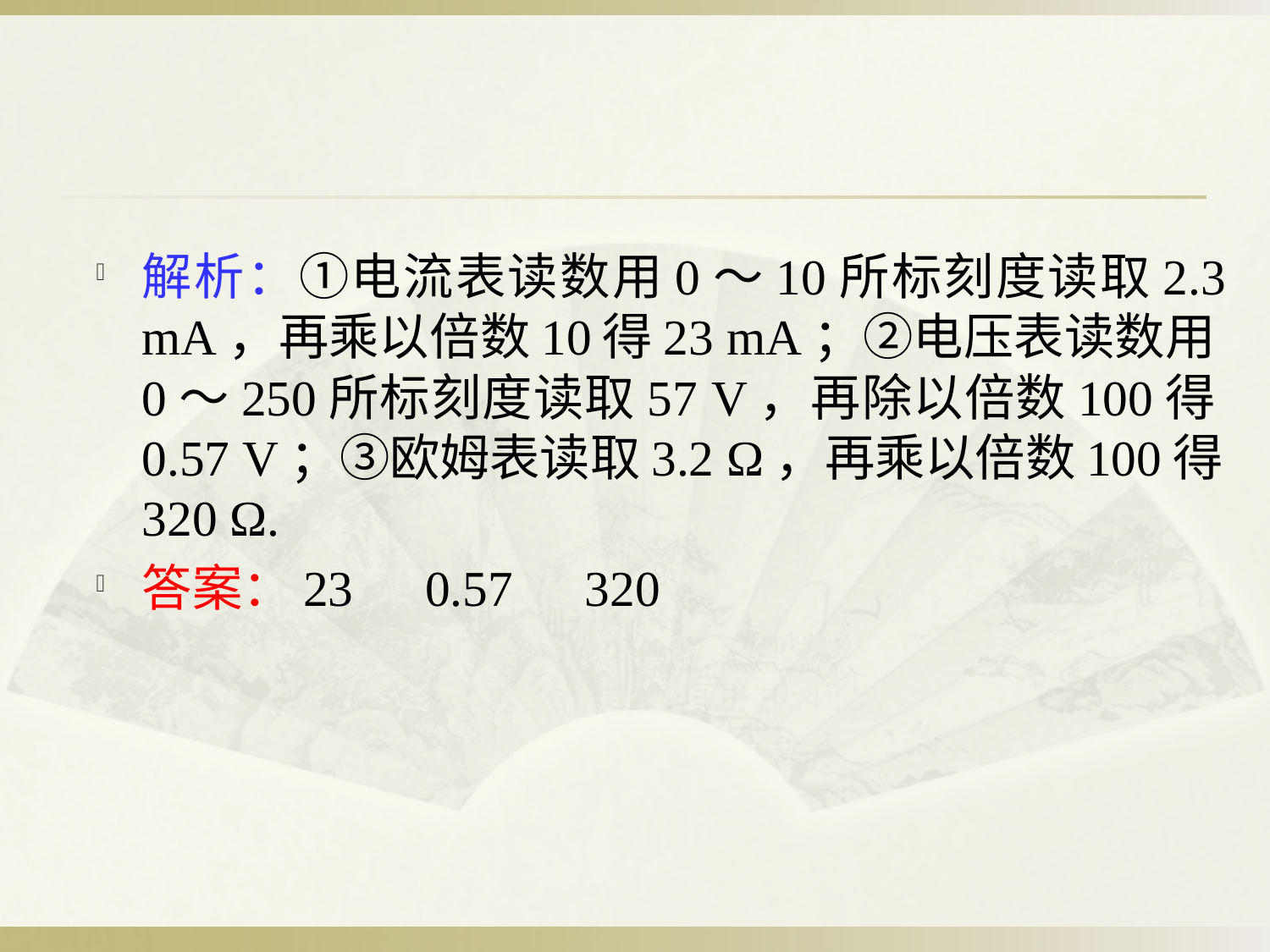

解析：①电流表读数用0～10所标刻度读取2.3 mA，再乘以倍数10得23 mA；②电压表读数用0～250所标刻度读取57 V，再除以倍数100得0.57 V；③欧姆表读取3.2 Ω，再乘以倍数100得320 Ω.
答案：23　0.57　320